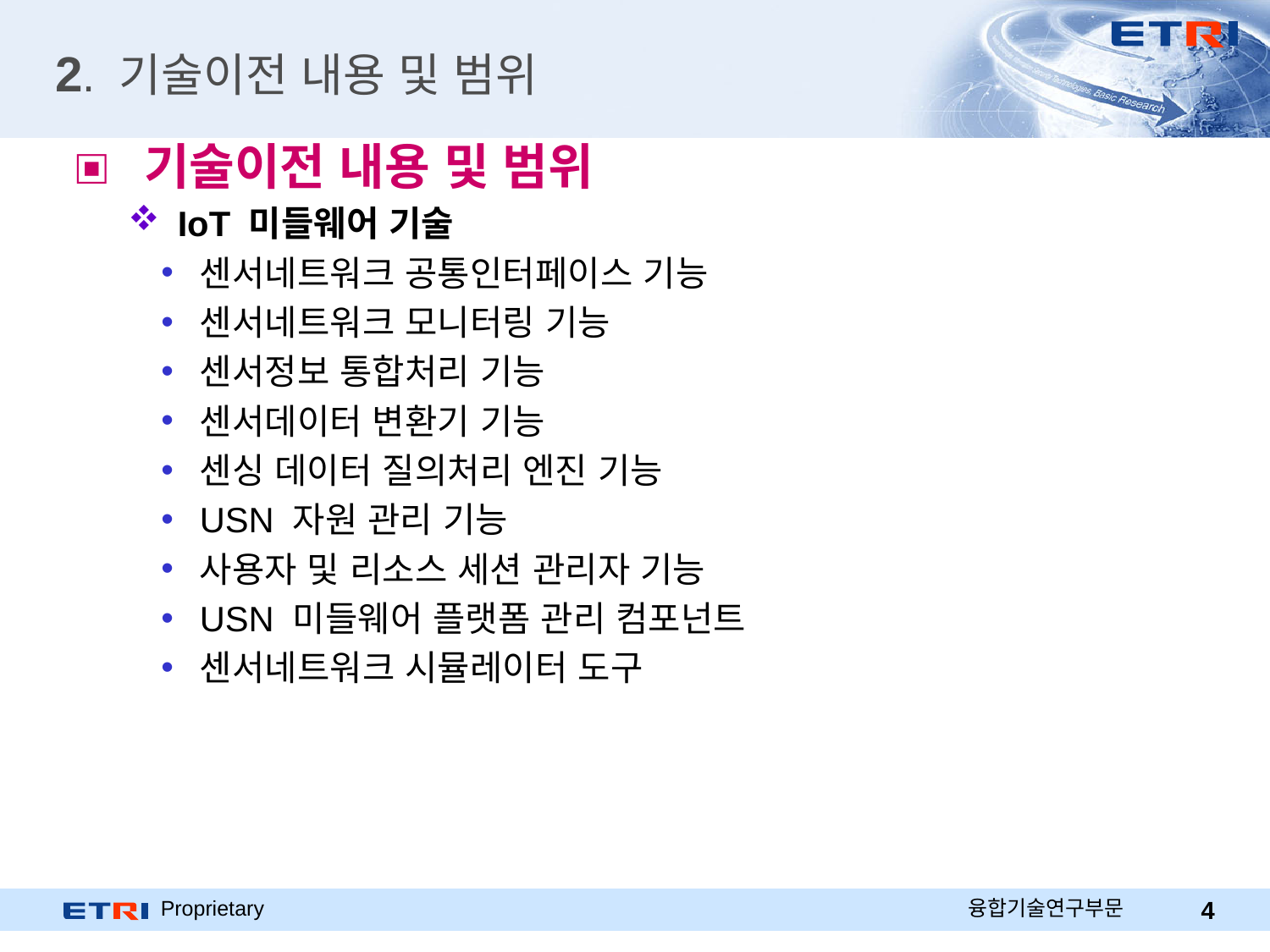

# 2. 기술이전 내용 및 범위
 기술이전 내용 및 범위
 IoT 미들웨어 기술
센서네트워크 공통인터페이스 기능
센서네트워크 모니터링 기능
센서정보 통합처리 기능
센서데이터 변환기 기능
센싱 데이터 질의처리 엔진 기능
USN 자원 관리 기능
사용자 및 리소스 세션 관리자 기능
USN 미들웨어 플랫폼 관리 컴포넌트
센서네트워크 시뮬레이터 도구
융합기술연구부문
4